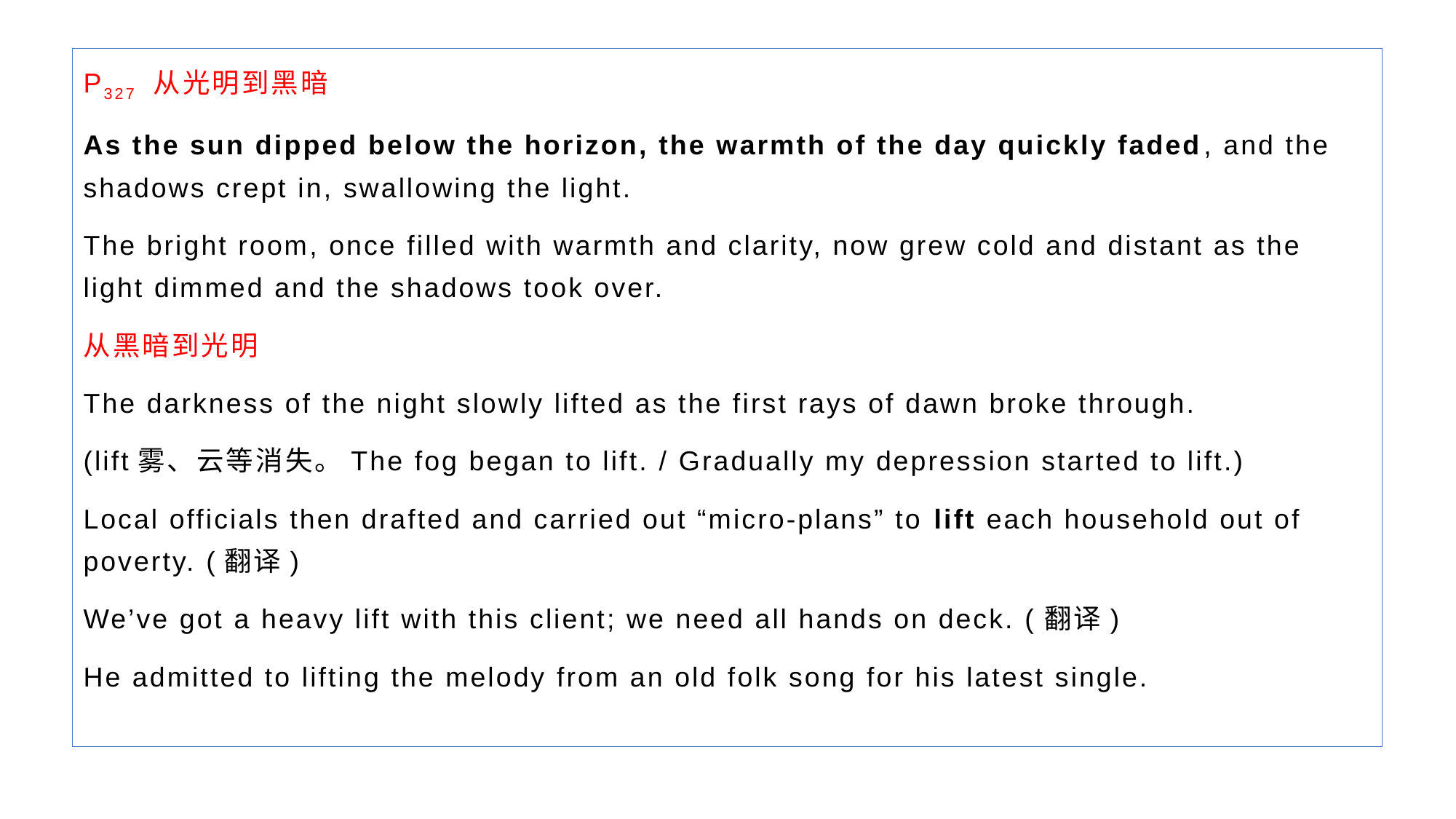

P327 从光明到黑暗
As the sun dipped below the horizon, the warmth of the day quickly faded, and the shadows crept in, swallowing the light.
The bright room, once filled with warmth and clarity, now grew cold and distant as the light dimmed and the shadows took over.
从黑暗到光明
The darkness of the night slowly lifted as the first rays of dawn broke through.
(lift雾、云等消失。The fog began to lift. / Gradually my depression started to lift.)
Local officials then drafted and carried out “micro-plans” to lift each household out of poverty. (翻译)
We’ve got a heavy lift with this client; we need all hands on deck. (翻译)
He admitted to lifting the melody from an old folk song for his latest single.